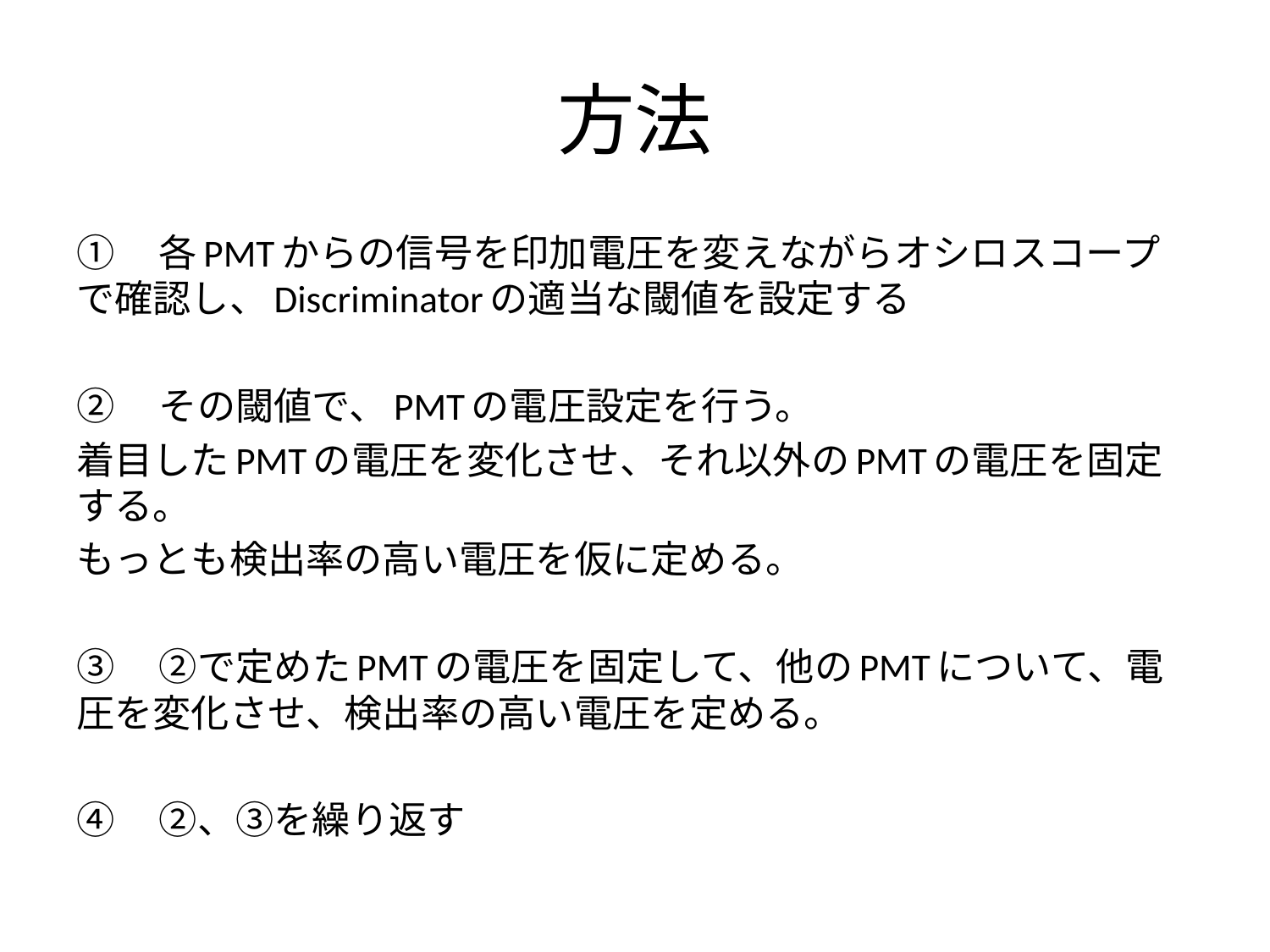

# 方法
①　各PMTからの信号を印加電圧を変えながらオシロスコープで確認し、Discriminatorの適当な閾値を設定する

②　その閾値で、PMTの電圧設定を行う。
着目したPMTの電圧を変化させ、それ以外のPMTの電圧を固定する。
もっとも検出率の高い電圧を仮に定める。

③　②で定めたPMTの電圧を固定して、他のPMTについて、電圧を変化させ、検出率の高い電圧を定める。

④　②、③を繰り返す